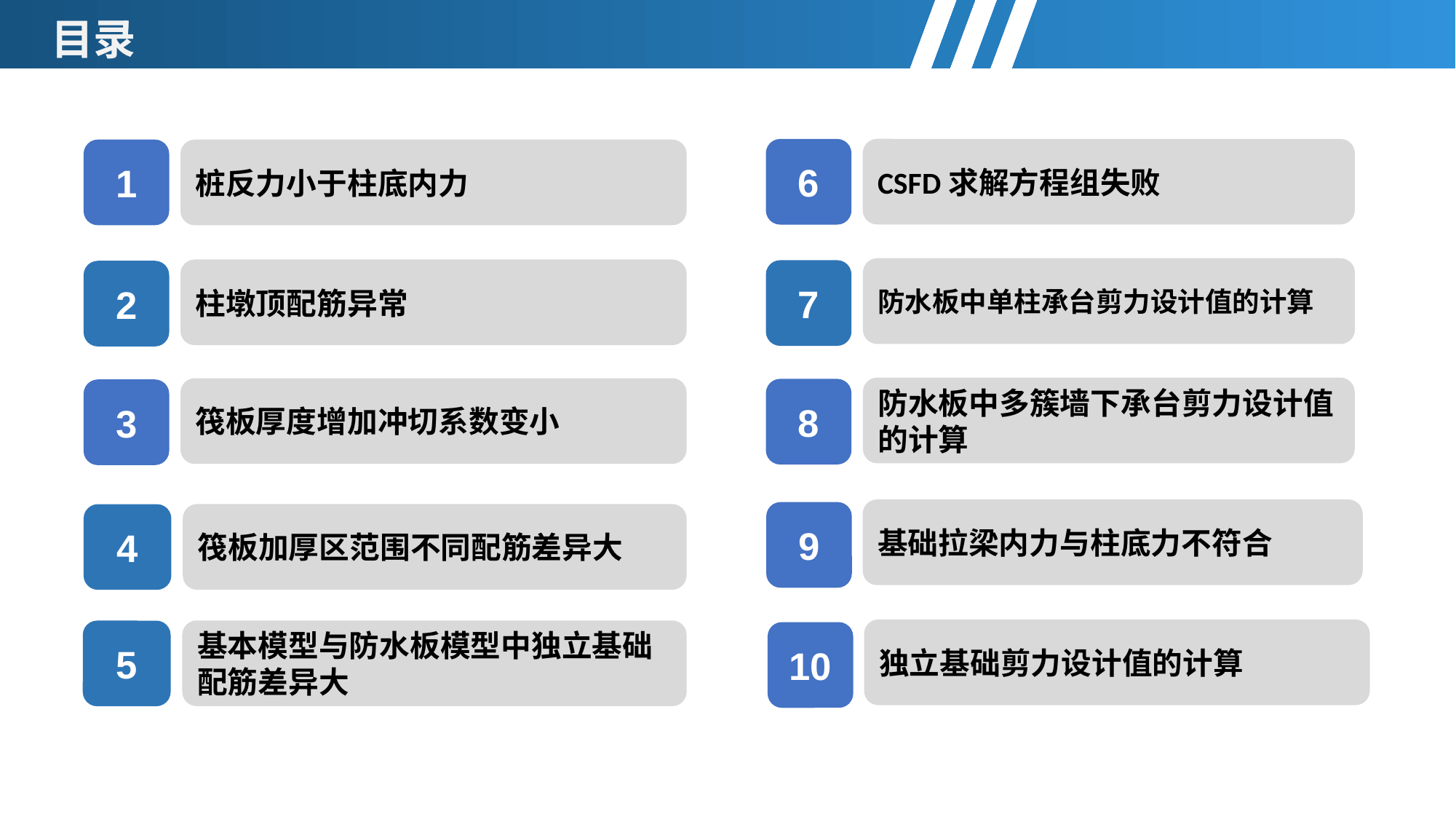

目录
6
CSFD求解方程组失败
桩反力小于柱底内力
1
防水板中单柱承台剪力设计值的计算
柱墩顶配筋异常
7
2
防水板中多簇墙下承台剪力设计值
的计算
筏板厚度增加冲切系数变小
8
3
基础拉梁内力与柱底力不符合
9
筏板加厚区范围不同配筋差异大
4
独立基础剪力设计值的计算
基本模型与防水板模型中独立基础配筋差异大
5
10